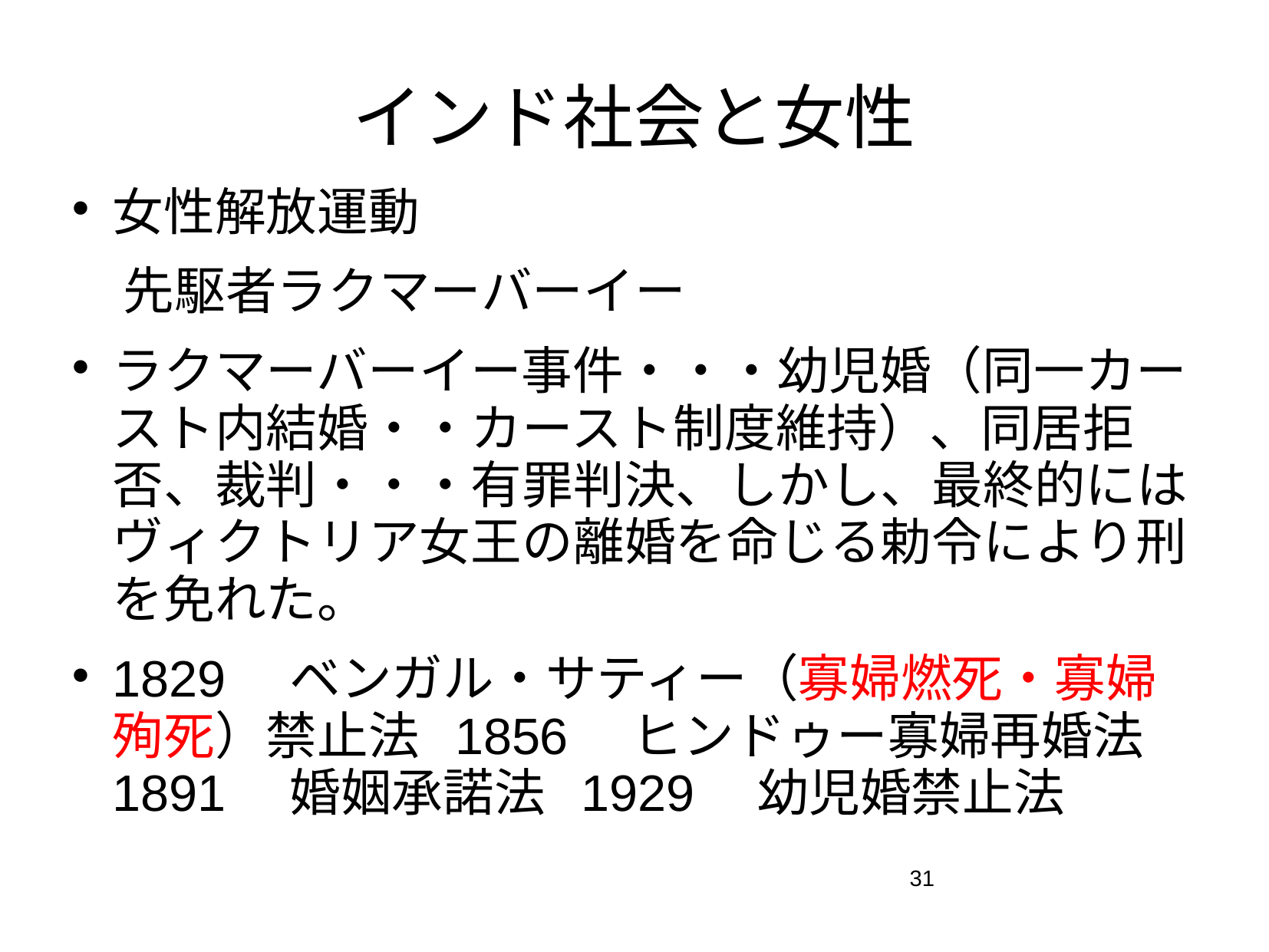

# インド社会と女性
女性解放運動
　先駆者ラクマーバーイー
ラクマーバーイー事件・・・幼児婚（同一カースト内結婚・・カースト制度維持）、同居拒否、裁判・・・有罪判決、しかし、最終的にはヴィクトリア女王の離婚を命じる勅令により刑を免れた。
1829　ベンガル・サティー（寡婦燃死・寡婦殉死）禁止法  1856　ヒンドゥー寡婦再婚法 1891　婚姻承諾法  1929　幼児婚禁止法
31